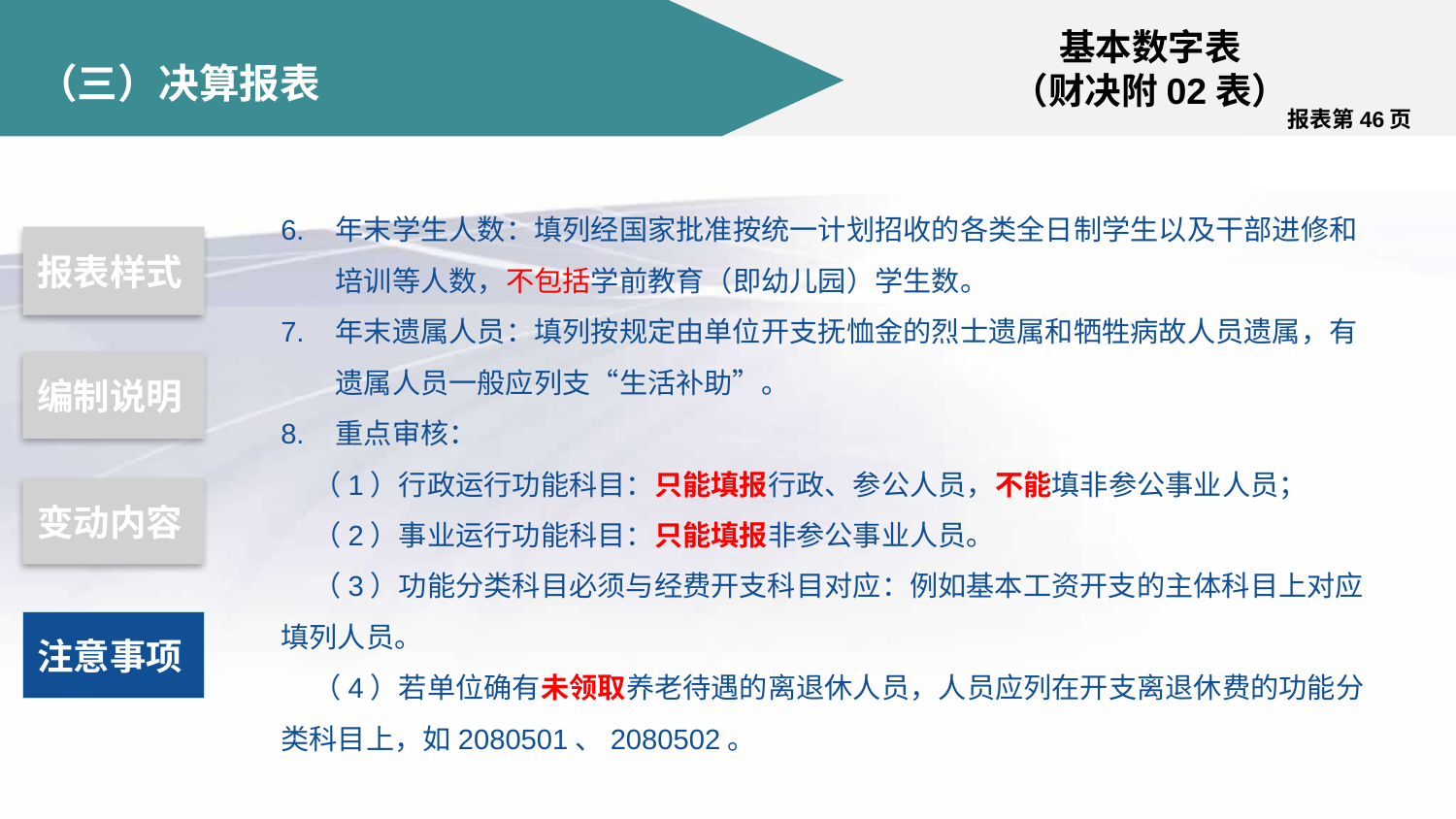

基本数字表
（财决附02表）
# （三）决算报表
报表第46页
年末学生人数：填列经国家批准按统一计划招收的各类全日制学生以及干部进修和培训等人数，不包括学前教育（即幼儿园）学生数。
年末遗属人员：填列按规定由单位开支抚恤金的烈士遗属和牺牲病故人员遗属，有遗属人员一般应列支“生活补助”。
重点审核：
    （1）行政运行功能科目：只能填报行政、参公人员，不能填非参公事业人员；
    （2）事业运行功能科目：只能填报非参公事业人员。
    （3）功能分类科目必须与经费开支科目对应：例如基本工资开支的主体科目上对应填列人员。
    （4）若单位确有未领取养老待遇的离退休人员，人员应列在开支离退休费的功能分类科目上，如2080501、2080502。
报表样式
编制说明
变动内容
注意事项
69